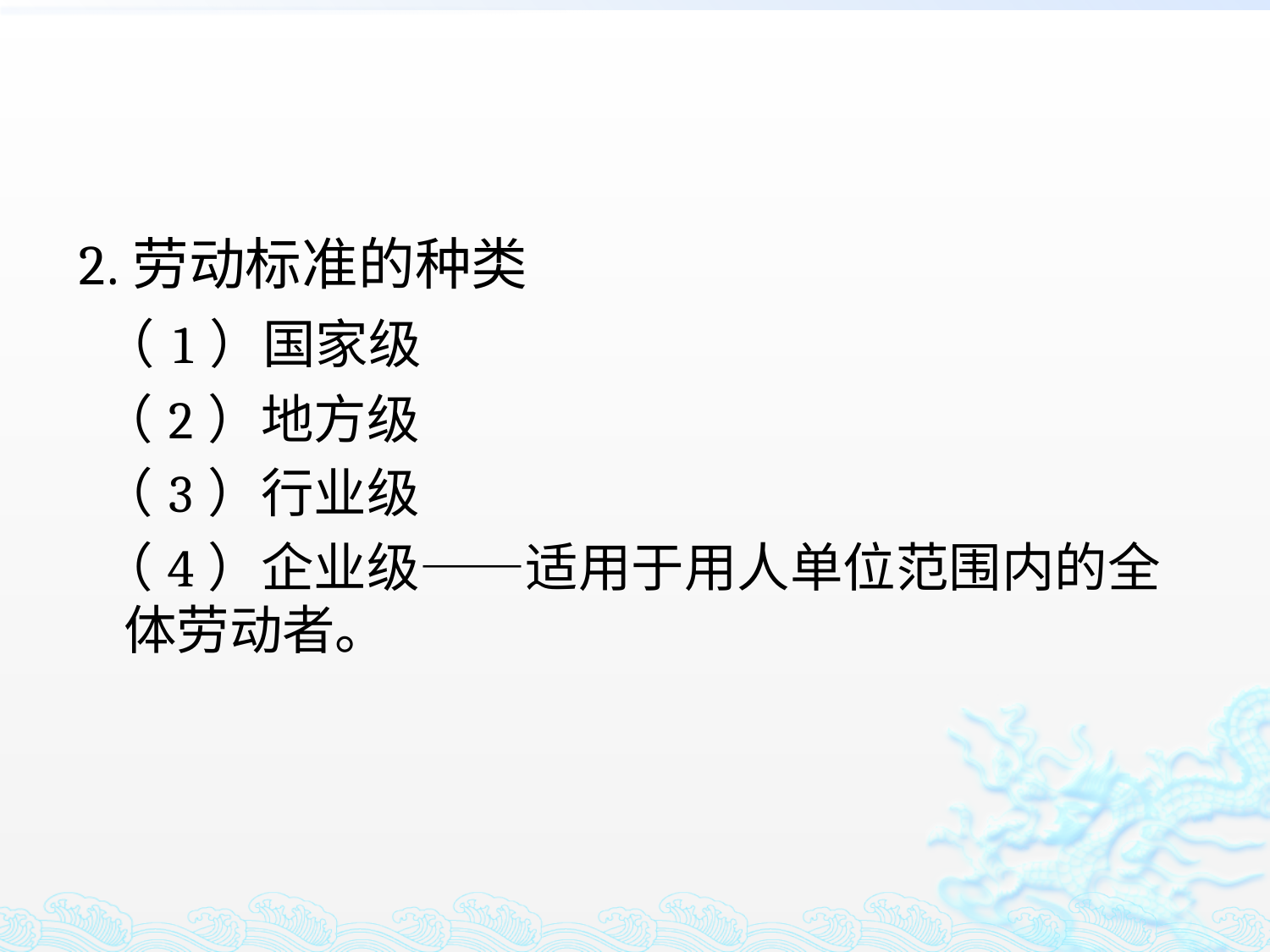

#
2.劳动标准的种类
 （1）国家级
 （2）地方级
 （3）行业级
 （4）企业级——适用于用人单位范围内的全体劳动者。